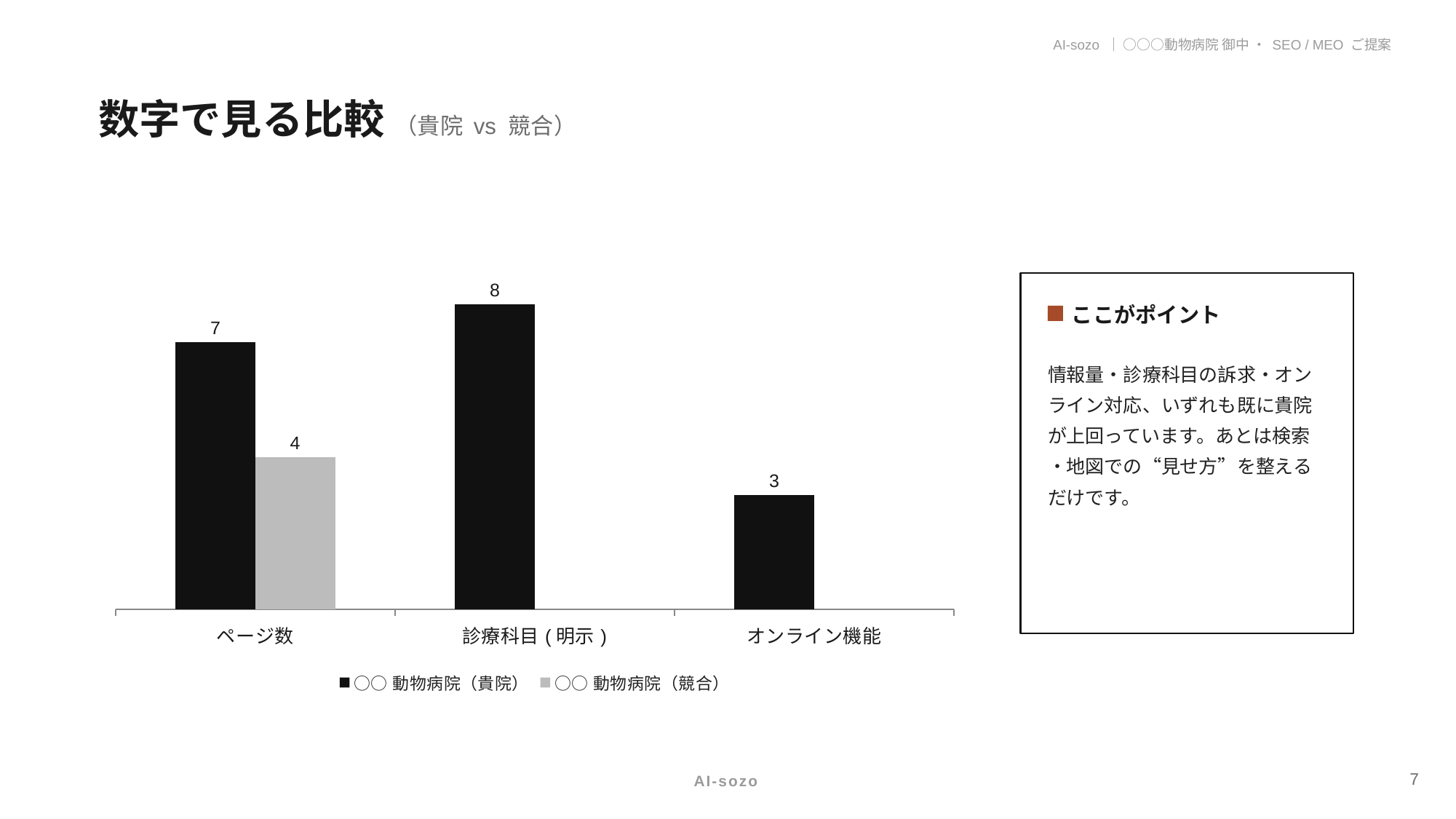

AI-sozo ｜ ○○○動物病院 御中 ・ SEO / MEO ご提案
数字で見る比較  （貴院 vs 競合）

### Chart

| Category | ○○動物病院（貴院） | ○○動物病院（競合） |
|---|---|---|
| ページ数 | 7.0 | 4.0 |
| 診療科目(明示) | 8.0 | None |
| オンライン機能 | 3.0 | None |
ここがポイント

情報量・診療科目の訴求・オンライン対応、いずれも既に貴院が上回っています。あとは検索・地図での“見せ方”を整えるだけです。
7
AI-sozo